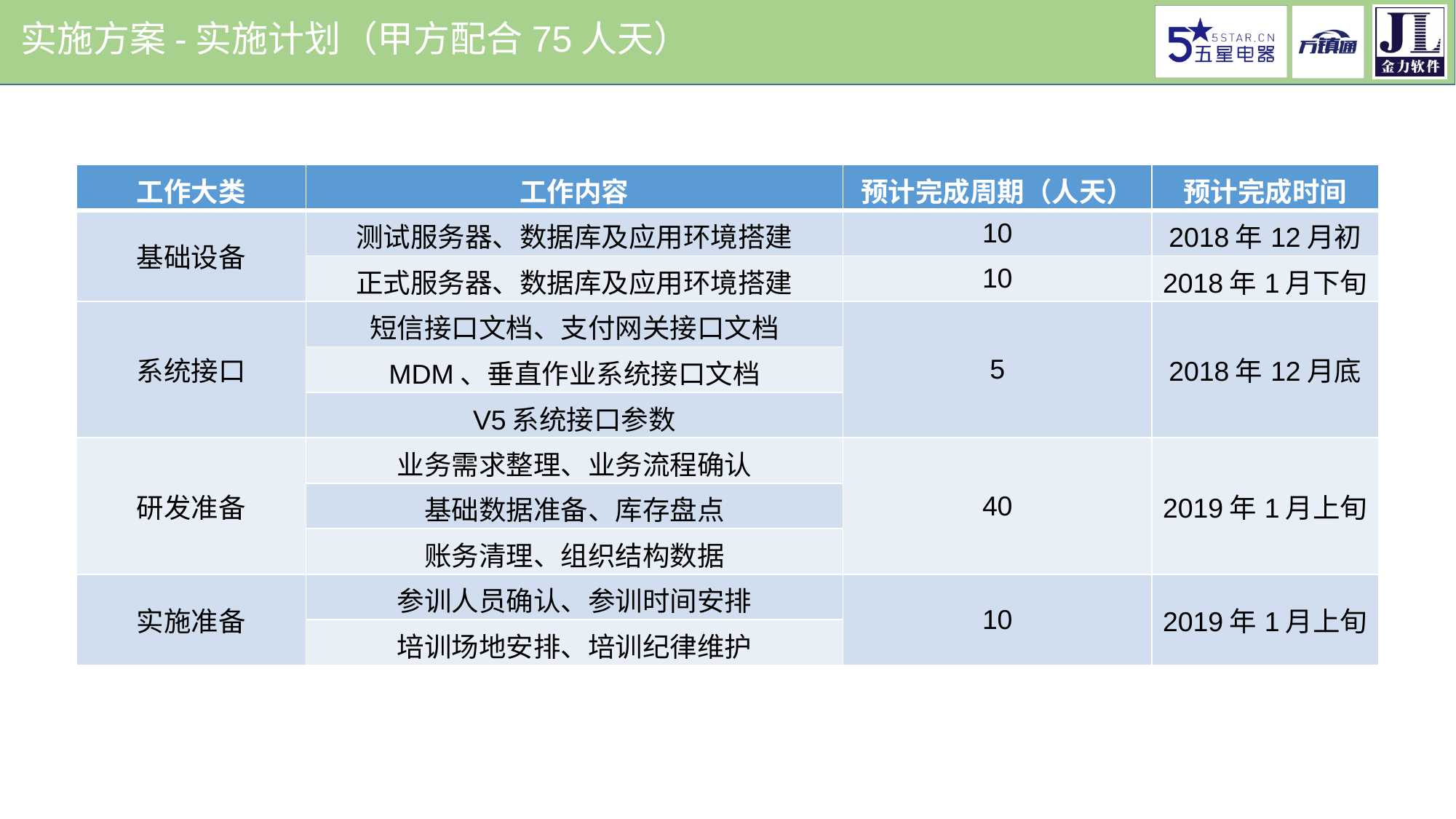

实施方案-实施计划（甲方配合75人天）
| 工作大类 | 工作内容 | 预计完成周期（人天） | 预计完成时间 |
| --- | --- | --- | --- |
| 基础设备 | 测试服务器、数据库及应用环境搭建 | 10 | 2018年12月初 |
|  | 正式服务器、数据库及应用环境搭建 | 10 | 2018年1月下旬 |
| 系统接口 | 短信接口文档、支付网关接口文档 | 5 | 2018年12月底 |
|  | MDM、垂直作业系统接口文档 |  |  |
|  | V5系统接口参数 |  |  |
| 研发准备 | 业务需求整理、业务流程确认 | 40 | 2019年1月上旬 |
|  | 基础数据准备、库存盘点 |  |  |
|  | 账务清理、组织结构数据 |  |  |
| 实施准备 | 参训人员确认、参训时间安排 | 10 | 2019年1月上旬 |
|  | 培训场地安排、培训纪律维护 |  |  |